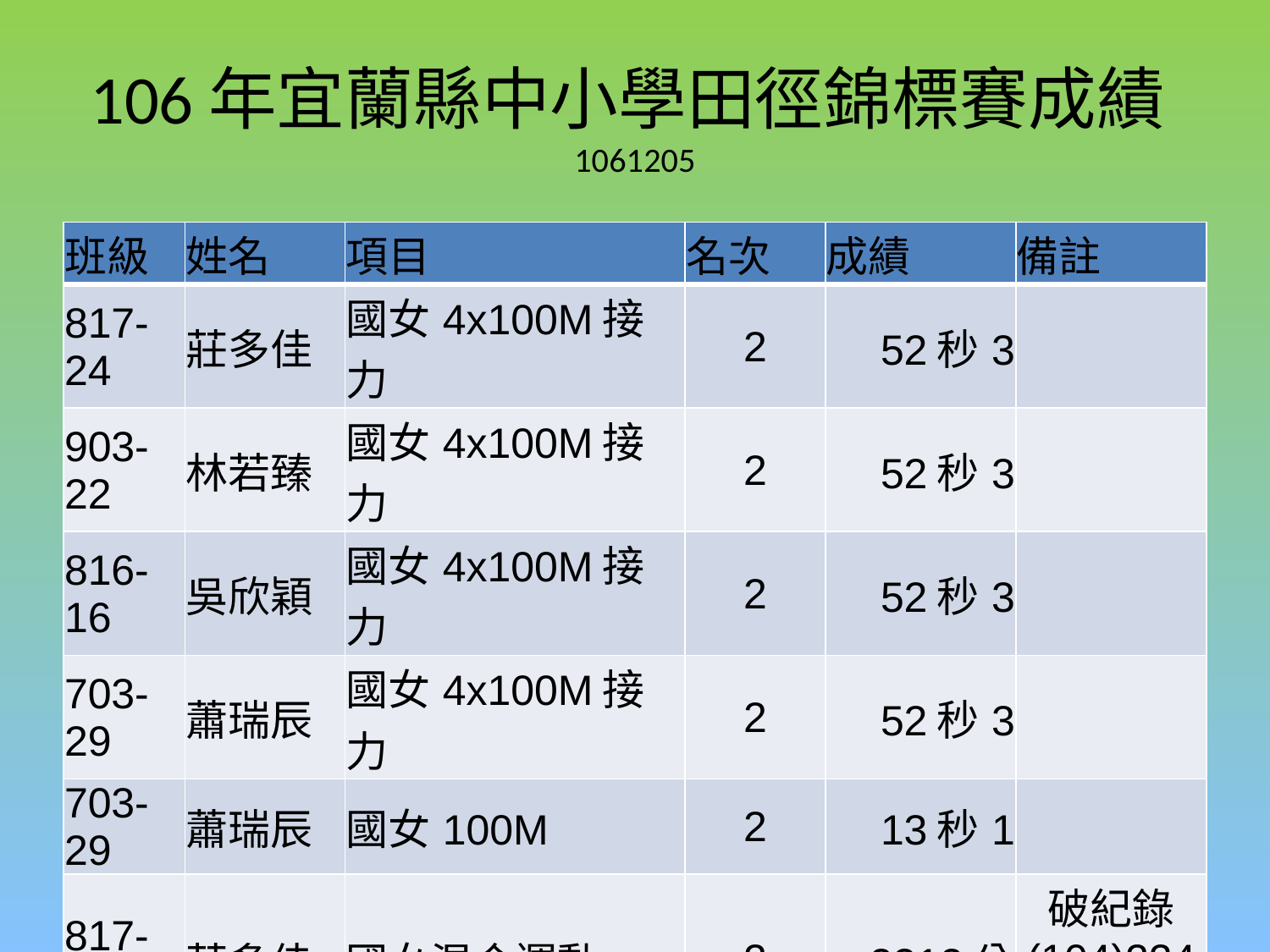

# 106年宜蘭縣中小學田徑錦標賽成績1061205
| 班級 | 姓名 | 項目 | 名次 | 成績 | 備註 |
| --- | --- | --- | --- | --- | --- |
| 817-24 | 莊多佳 | 國女4x100M接力 | 2 | 52秒3 |  |
| 903-22 | 林若臻 | 國女4x100M接力 | 2 | 52秒3 |  |
| 816-16 | 吳欣穎 | 國女4x100M接力 | 2 | 52秒3 |  |
| 703-29 | 蕭瑞辰 | 國女4x100M接力 | 2 | 52秒3 |  |
| 703-29 | 蕭瑞辰 | 國女100M | 2 | 13秒1 |  |
| 817-24 | 莊多佳 | 國女混合運動 | 2 | 2312分 | 破紀錄 (104)2240分 |
| 801-25 | 黃芷琪 | 國女鏈球 | 2 | 42米12 |  |
| 703-29 | 蕭瑞辰 | 國女200M | 2 | 27秒5 |  |